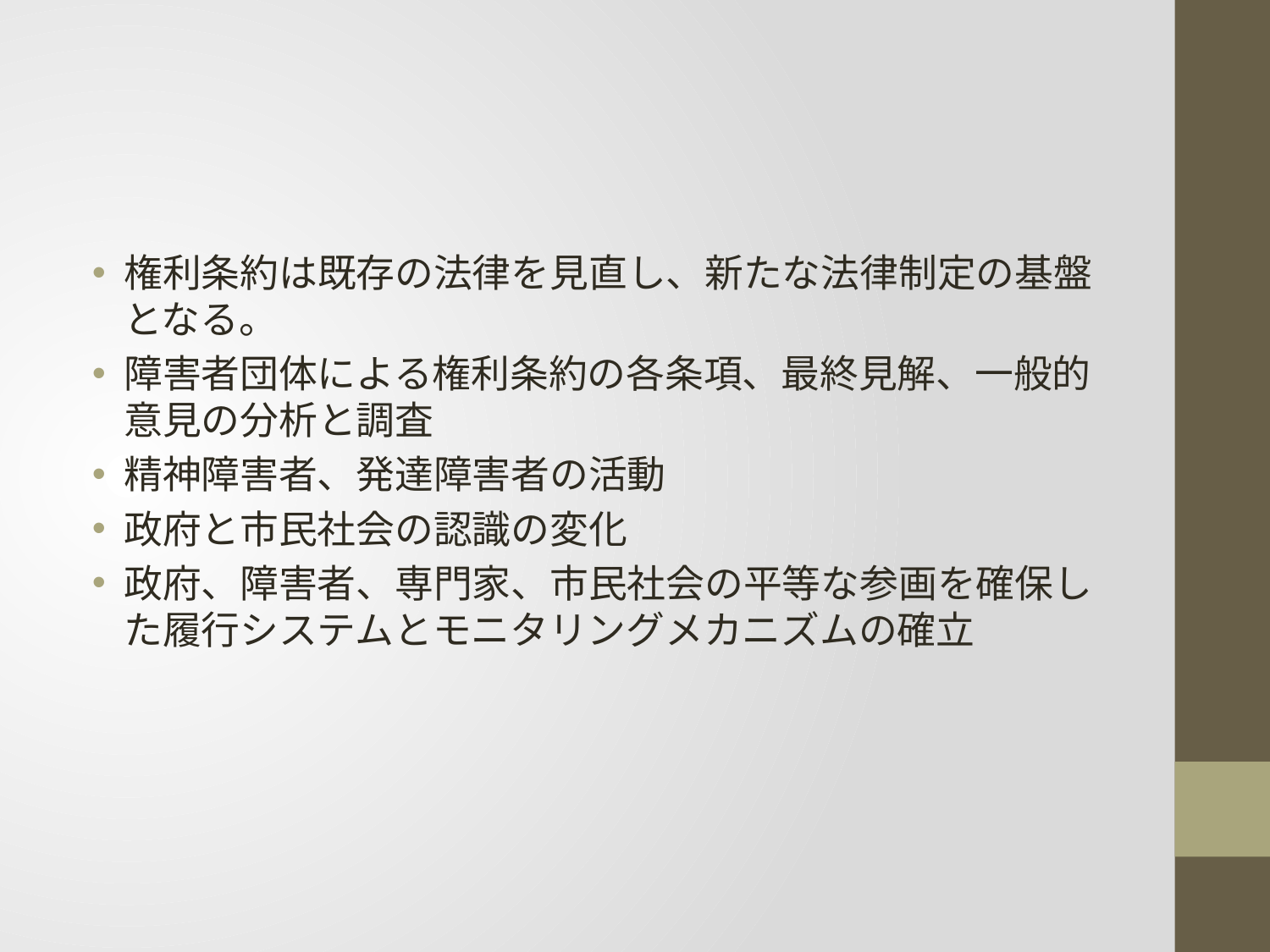

#
権利条約は既存の法律を見直し、新たな法律制定の基盤となる。
障害者団体による権利条約の各条項、最終見解、一般的意見の分析と調査
精神障害者、発達障害者の活動
政府と市民社会の認識の変化
政府、障害者、専門家、市民社会の平等な参画を確保した履行システムとモニタリングメカニズムの確立